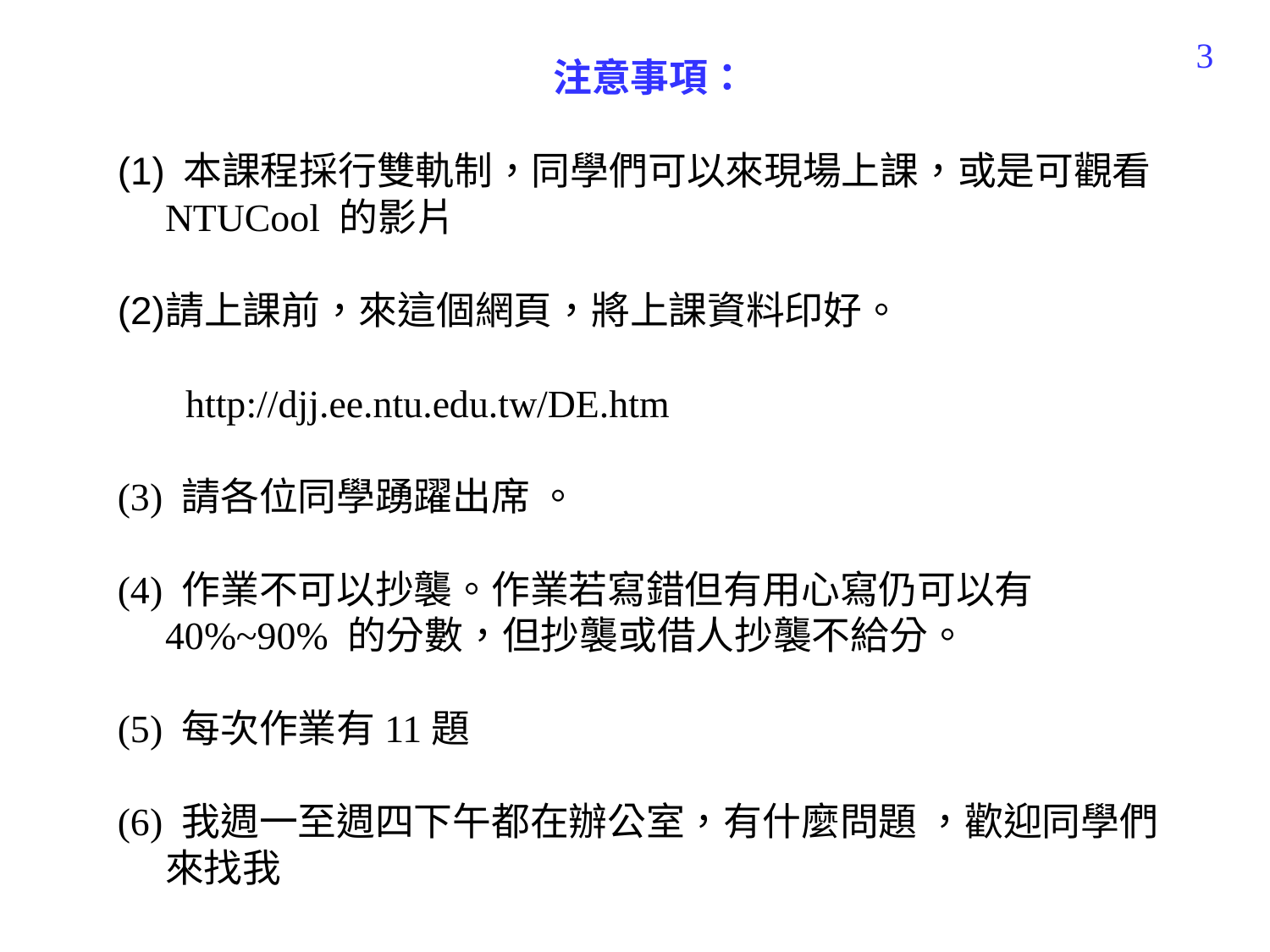

3
注意事項：

 本課程採行雙軌制，同學們可以來現場上課，或是可觀看 NTUCool 的影片

請上課前，來這個網頁，將上課資料印好。

       http://djj.ee.ntu.edu.tw/DE.htm

(3) 請各位同學踴躍出席 。

(4) 作業不可以抄襲。作業若寫錯但有用心寫仍可以有40%~90% 的分數，但抄襲或借人抄襲不給分。

(5) 每次作業有11題

(6) 我週一至週四下午都在辦公室，有什麼問題 ，歡迎同學們來找我